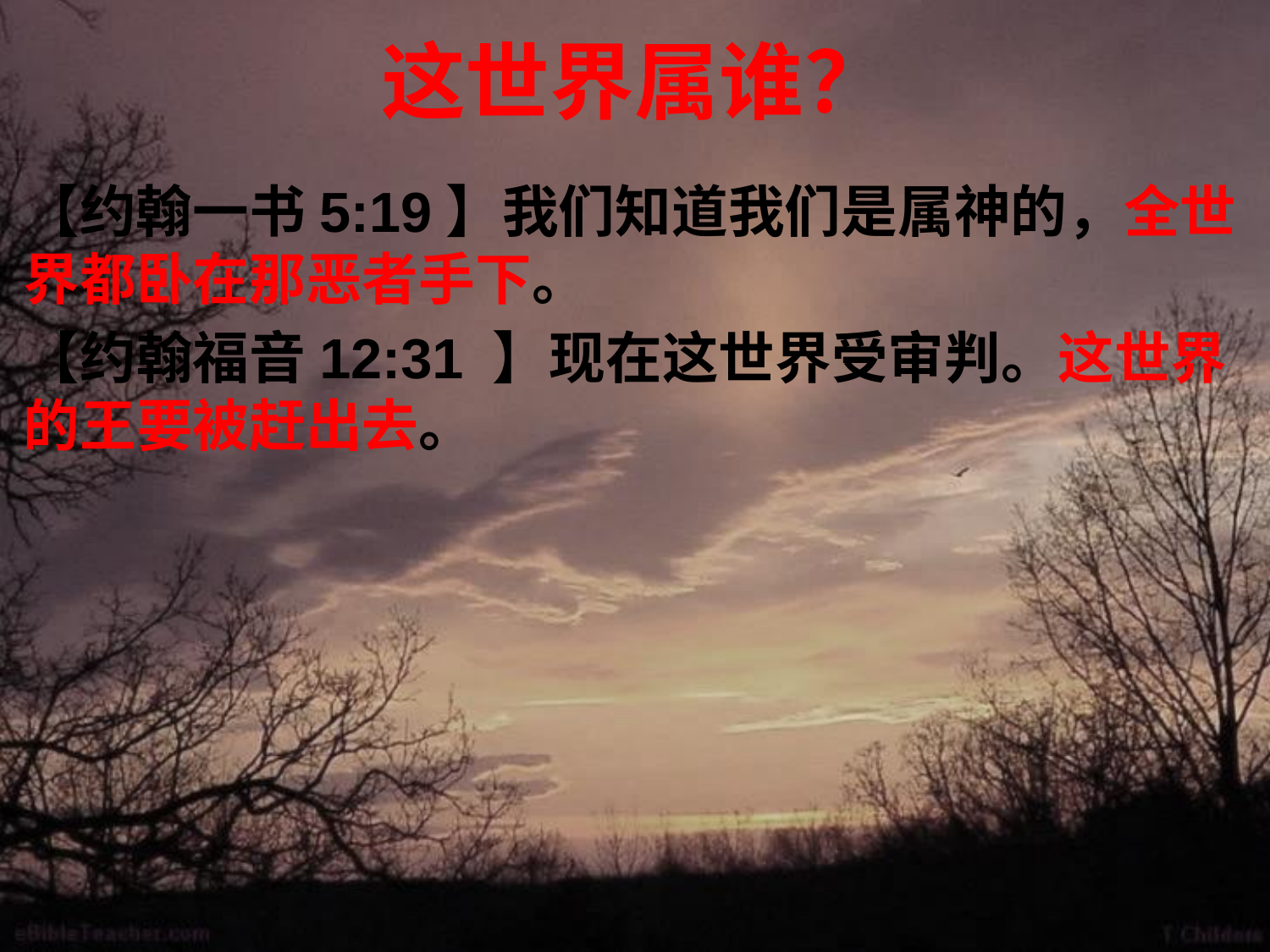

# 这世界属谁？
【约翰一书5:19】我们知道我们是属神的，全世界都卧在那恶者手下。
【约翰福音12:31 】现在这世界受审判。这世界的王要被赶出去。